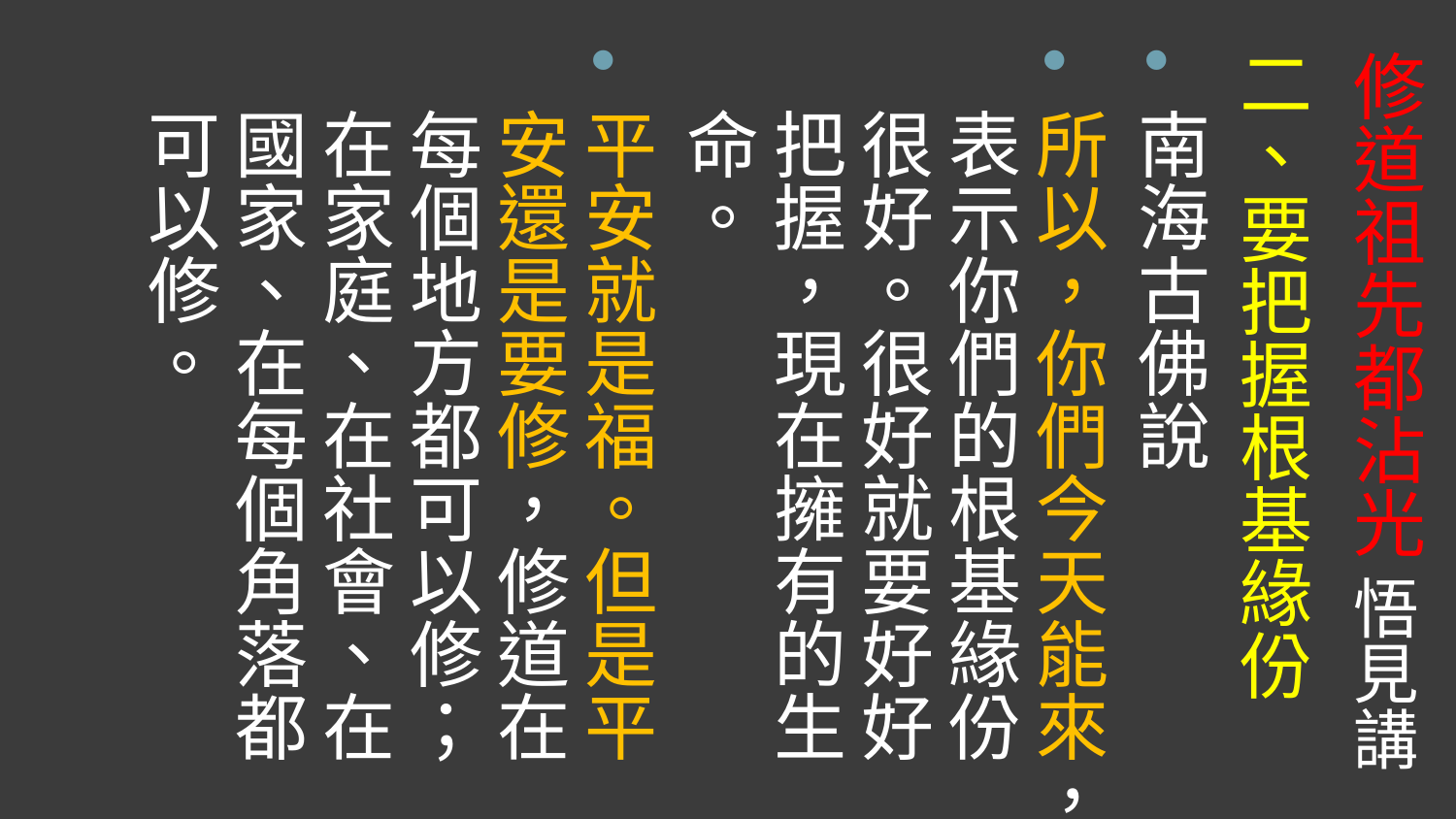

二、要把握根基緣份
南海古佛說
所以，你們今天能來，表示你們的根基緣份很好。很好就要好好把握，現在擁有的生命。
平安就是福。但是平安還是要修，修道在每個地方都可以修；在家庭、在社會、在國家、在每個角落都可以修。

# 修道祖先都沾光 悟見講